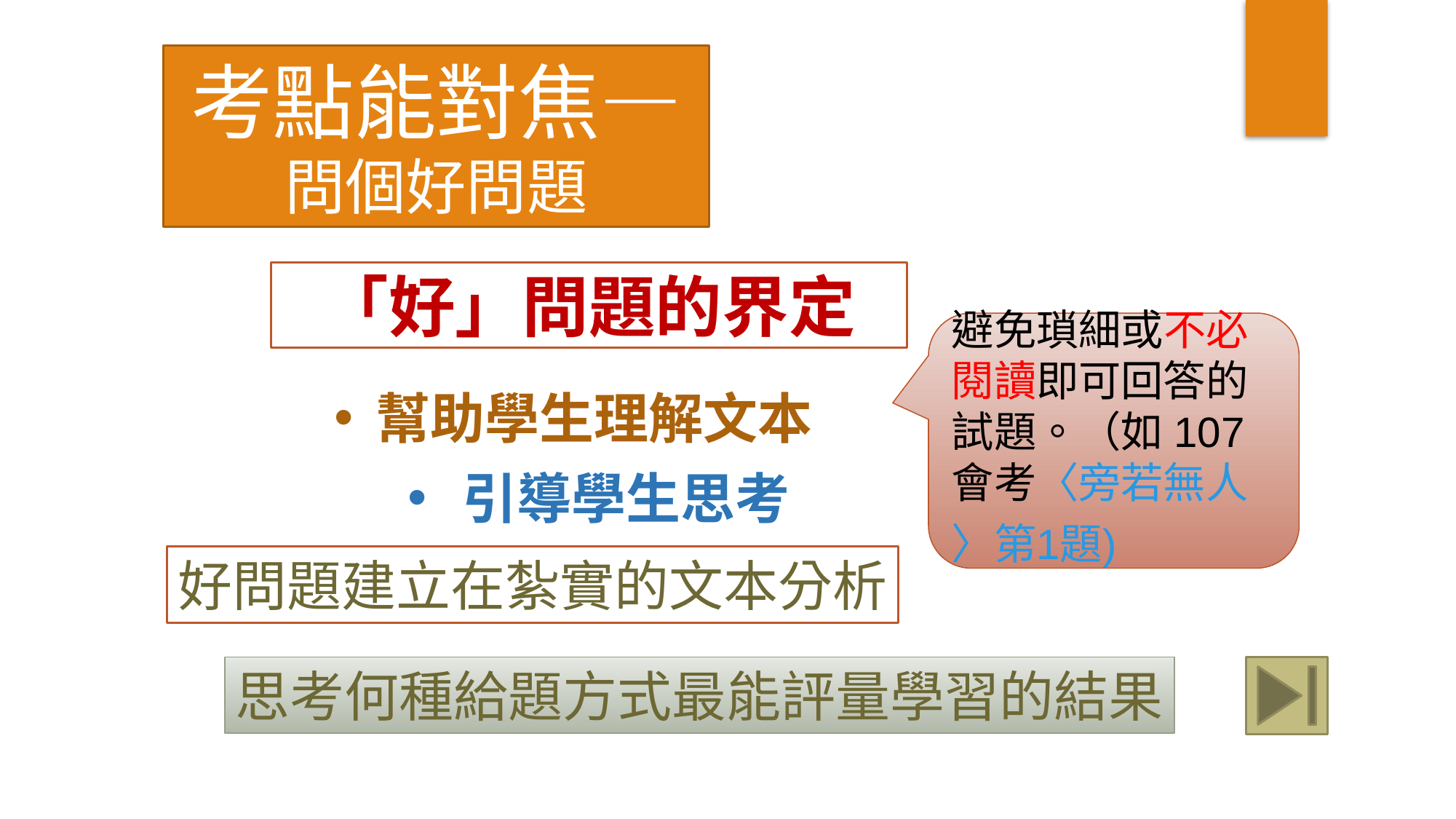

考點能對焦—
問個好問題
「好」問題的界定
避免瑣細或不必閱讀即可回答的試題。（如107會考〈旁若無人〉第1題)
幫助學生理解文本
引導學生思考
好問題建立在紮實的文本分析
思考何種給題方式最能評量學習的結果